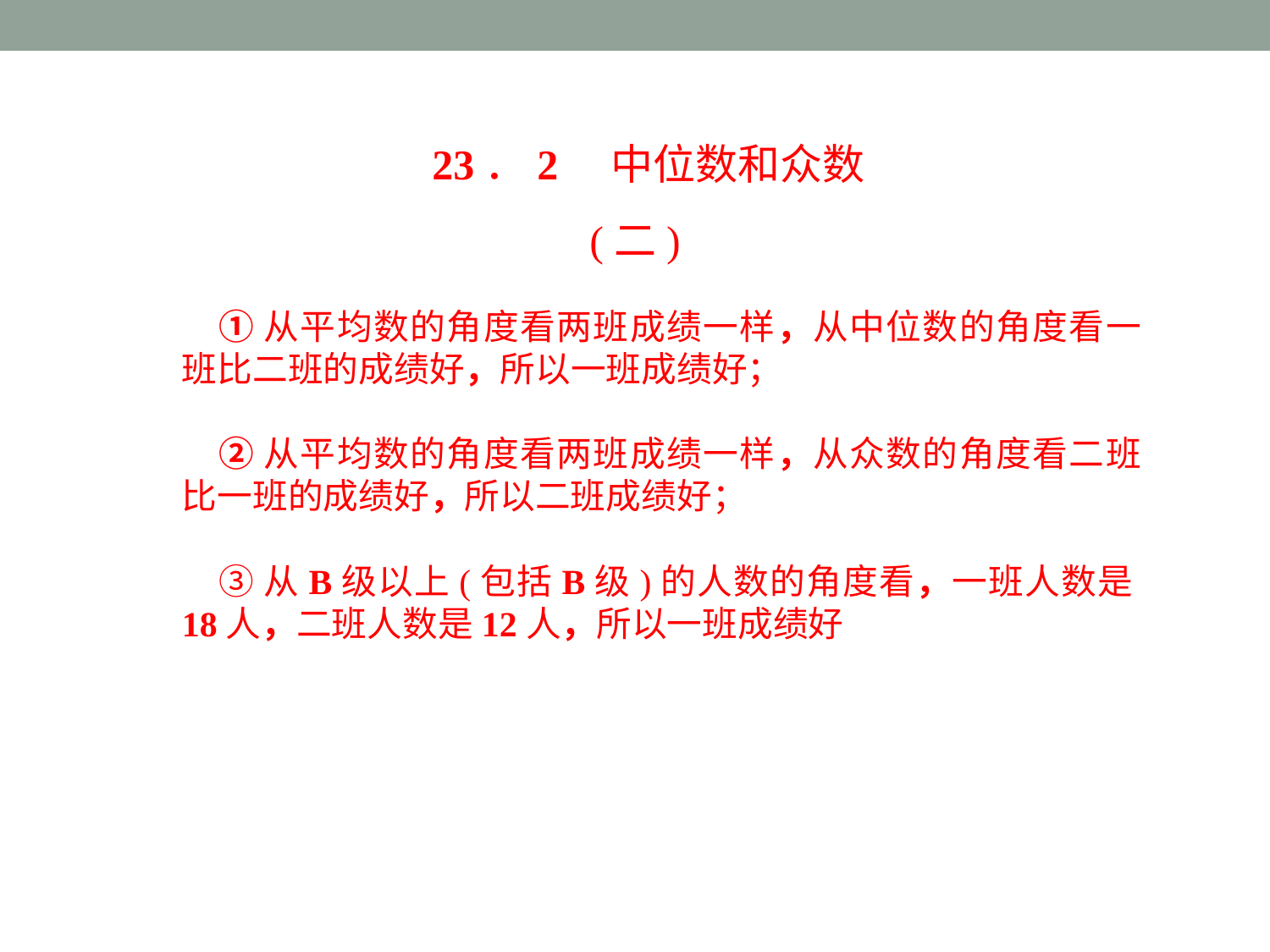

23．2　中位数和众数(二)
①从平均数的角度看两班成绩一样，从中位数的角度看一班比二班的成绩好，所以一班成绩好；

②从平均数的角度看两班成绩一样，从众数的角度看二班比一班的成绩好，所以二班成绩好；

③从B级以上(包括B级)的人数的角度看，一班人数是18人，二班人数是12人，所以一班成绩好